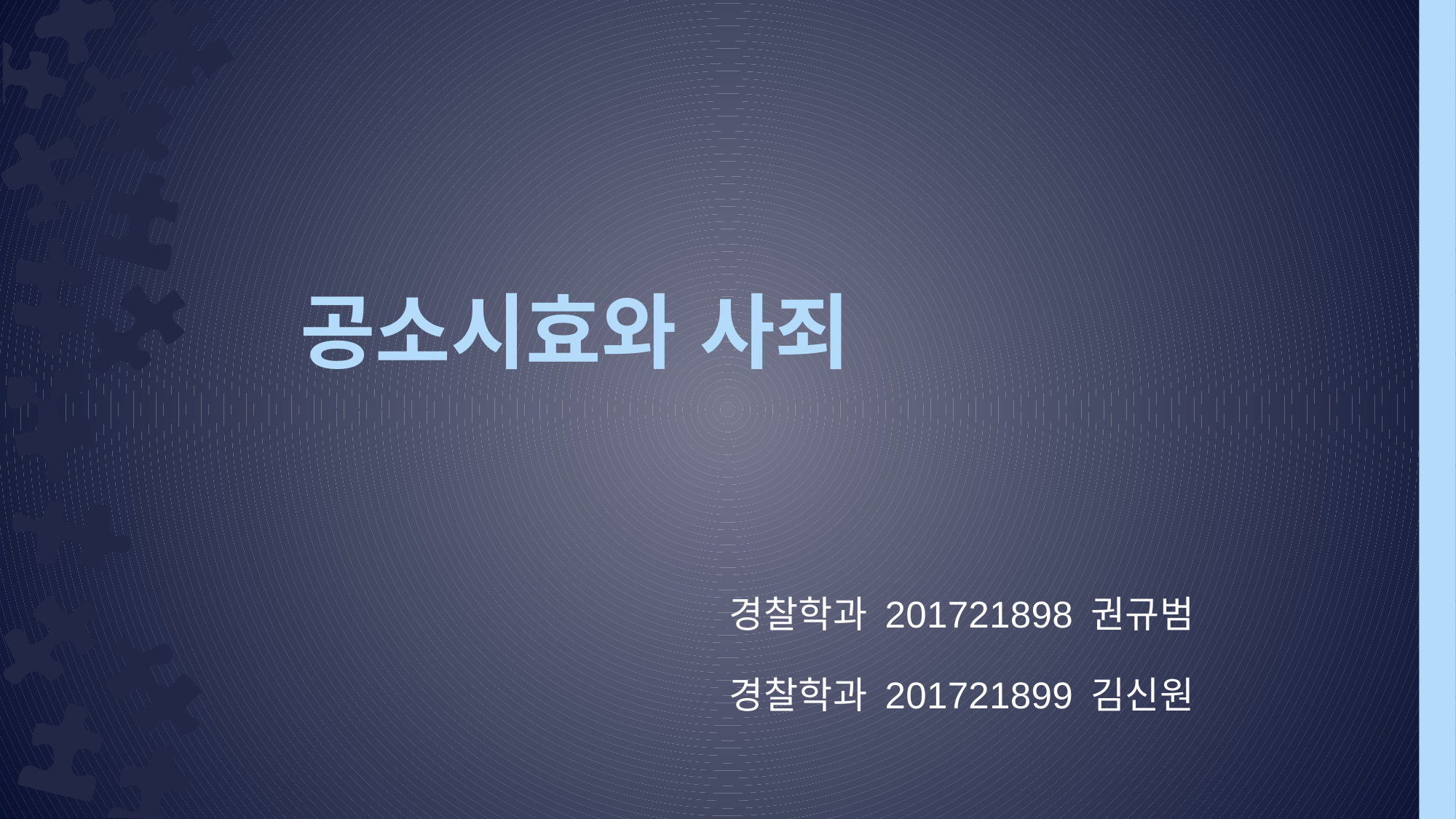

# 공소시효와 사죄
                  경찰학과 201721898 권규범

                  경찰학과 201721899 김신원